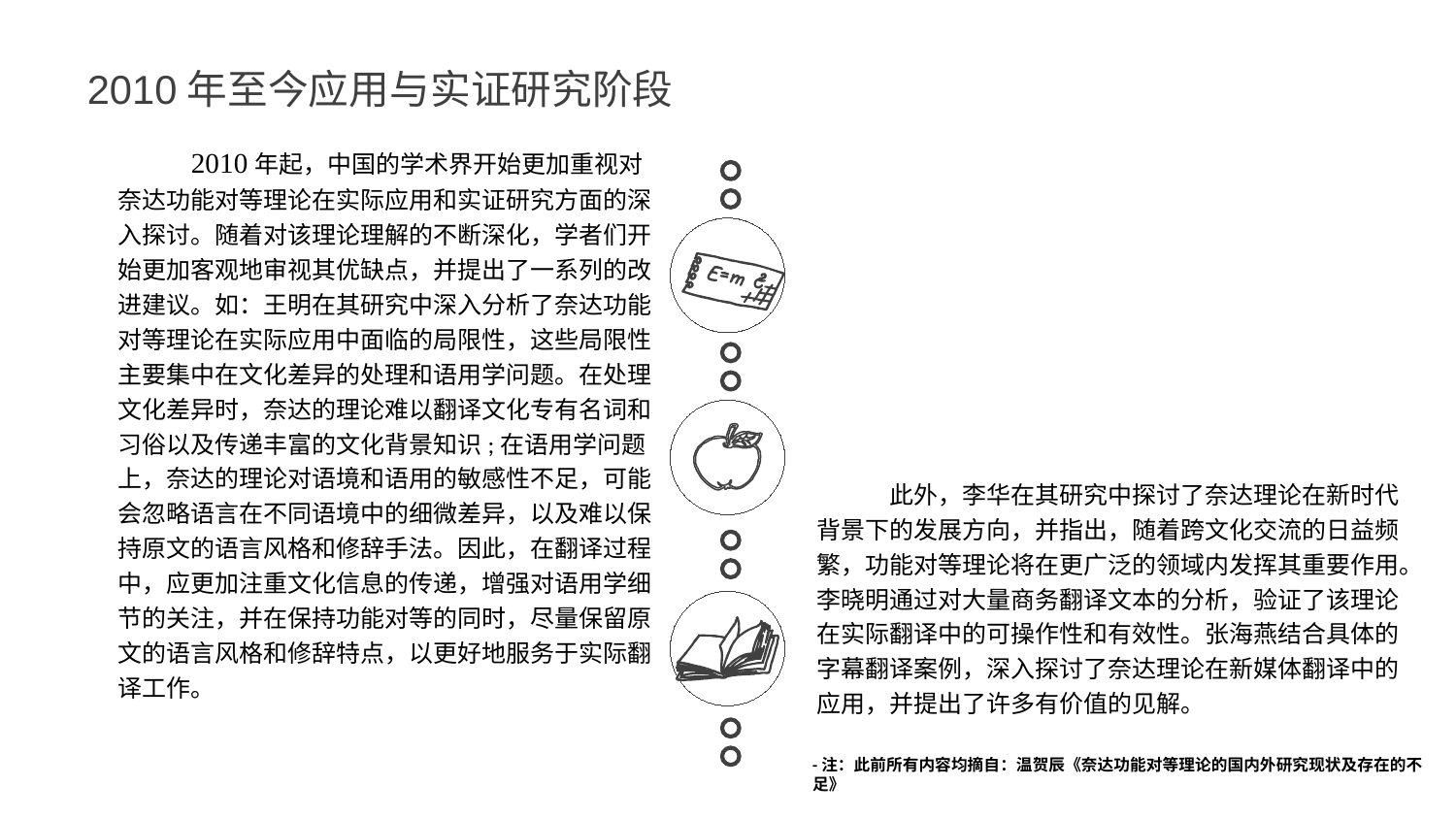

2010年至今应用与实证研究阶段
2010年起，中国的学术界开始更加重视对奈达功能对等理论在实际应用和实证研究方面的深入探讨。随着对该理论理解的不断深化，学者们开始更加客观地审视其优缺点，并提出了一系列的改进建议。如：王明在其研究中深入分析了奈达功能对等理论在实际应用中面临的局限性，这些局限性主要集中在文化差异的处理和语用学问题。在处理文化差异时，奈达的理论难以翻译文化专有名词和习俗以及传递丰富的文化背景知识;在语用学问题上，奈达的理论对语境和语用的敏感性不足，可能会忽略语言在不同语境中的细微差异，以及难以保持原文的语言风格和修辞手法。因此，在翻译过程中，应更加注重文化信息的传递，增强对语用学细节的关注，并在保持功能对等的同时，尽量保留原文的语言风格和修辞特点，以更好地服务于实际翻译工作。

此外，李华在其研究中探讨了奈达理论在新时代背景下的发展方向，并指出，随着跨文化交流的日益频繁，功能对等理论将在更广泛的领域内发挥其重要作用。李晓明通过对大量商务翻译文本的分析，验证了该理论在实际翻译中的可操作性和有效性。张海燕结合具体的字幕翻译案例，深入探讨了奈达理论在新媒体翻译中的应用，并提出了许多有价值的见解。

-注：此前所有内容均摘自：温贺辰《奈达功能对等理论的国内外研究现状及存在的不足》